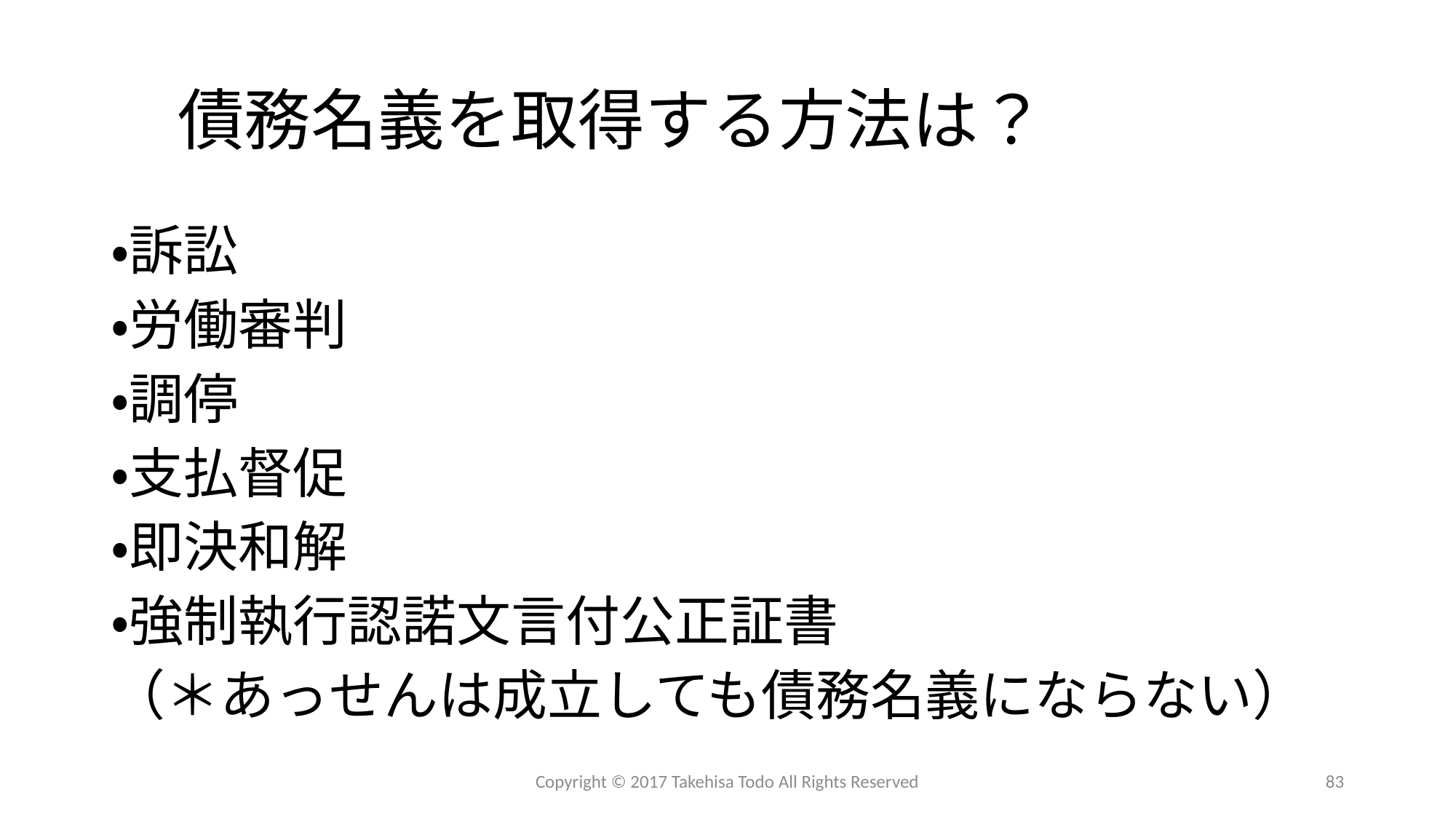

# 債務名義を取得する方法は？
・訴訟
・労働審判
・調停
・支払督促
・即決和解
・強制執行認諾文言付公正証書
（＊あっせんは成立しても債務名義にならない）
Copyright © 2017 Takehisa Todo All Rights Reserved
83